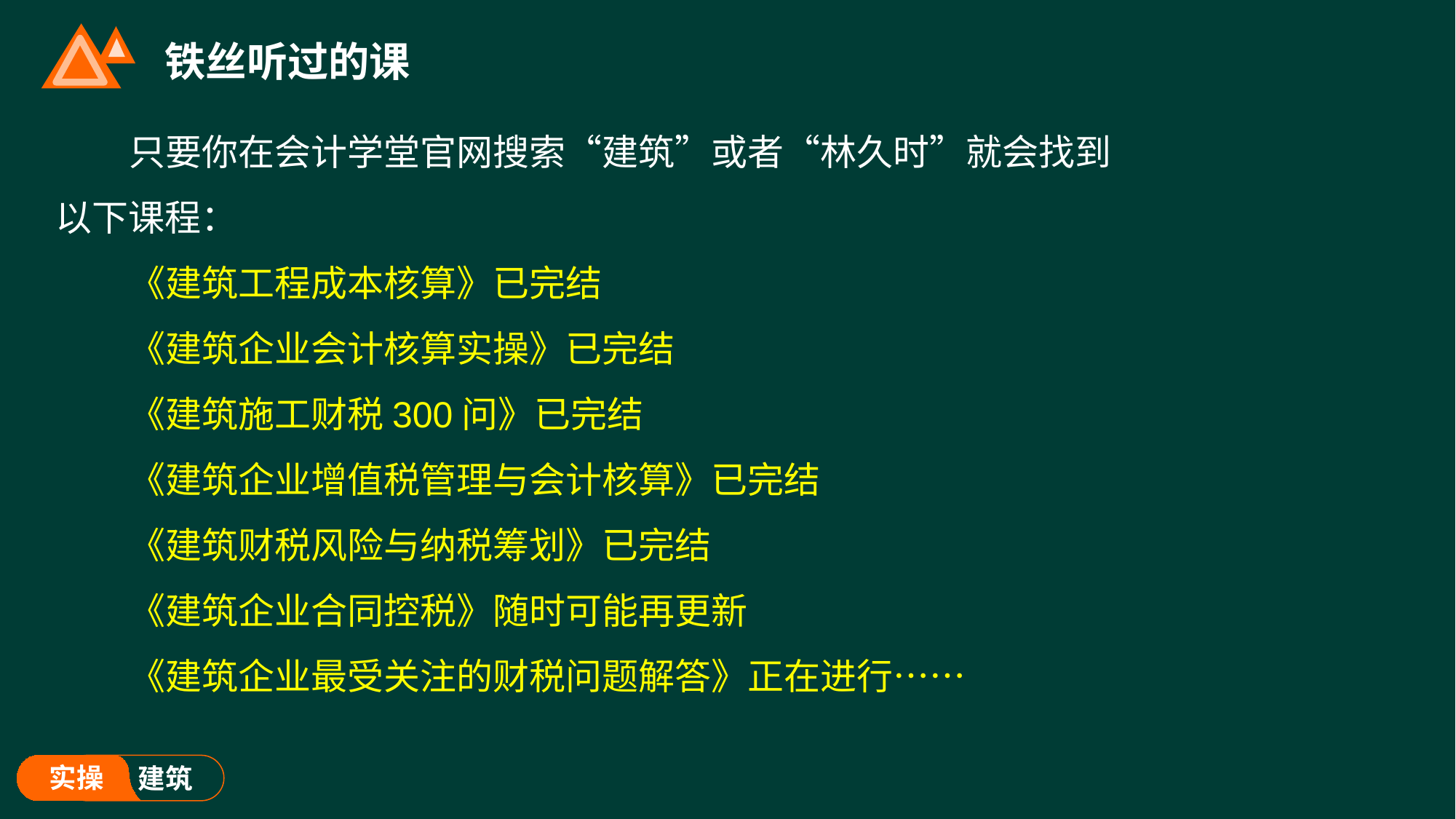

# 铁丝听过的课
只要你在会计学堂官网搜索“建筑”或者“林久时”就会找到以下课程：
《建筑工程成本核算》已完结
《建筑企业会计核算实操》已完结
《建筑施工财税300问》已完结
《建筑企业增值税管理与会计核算》已完结
《建筑财税风险与纳税筹划》已完结
《建筑企业合同控税》随时可能再更新
《建筑企业最受关注的财税问题解答》正在进行……